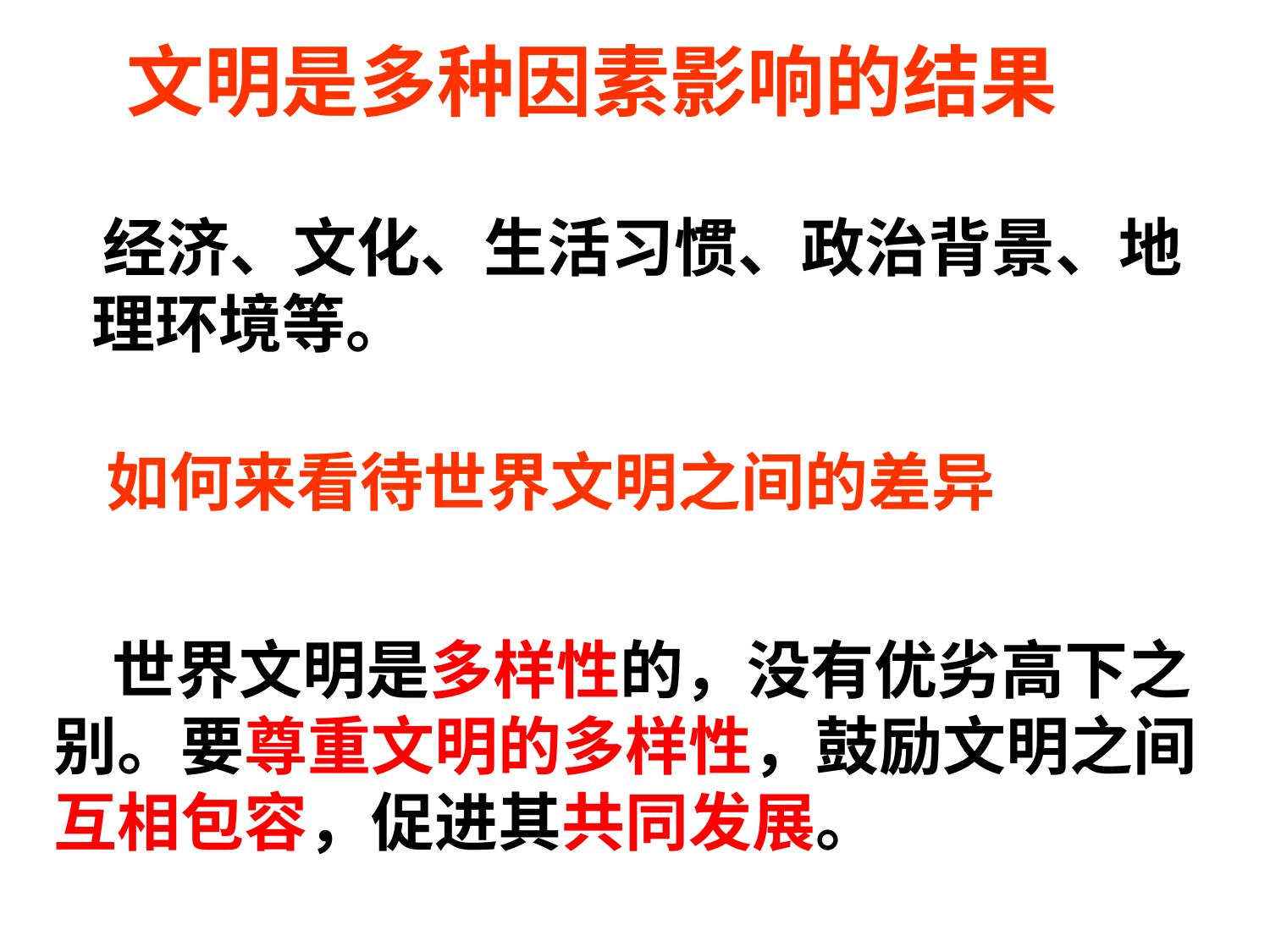

文明是多种因素影响的结果
   经济、文化、生活习惯、政治背景、地理环境等。
如何来看待世界文明之间的差异
   世界文明是多样性的，没有优劣高下之别。要尊重文明的多样性，鼓励文明之间互相包容，促进其共同发展。